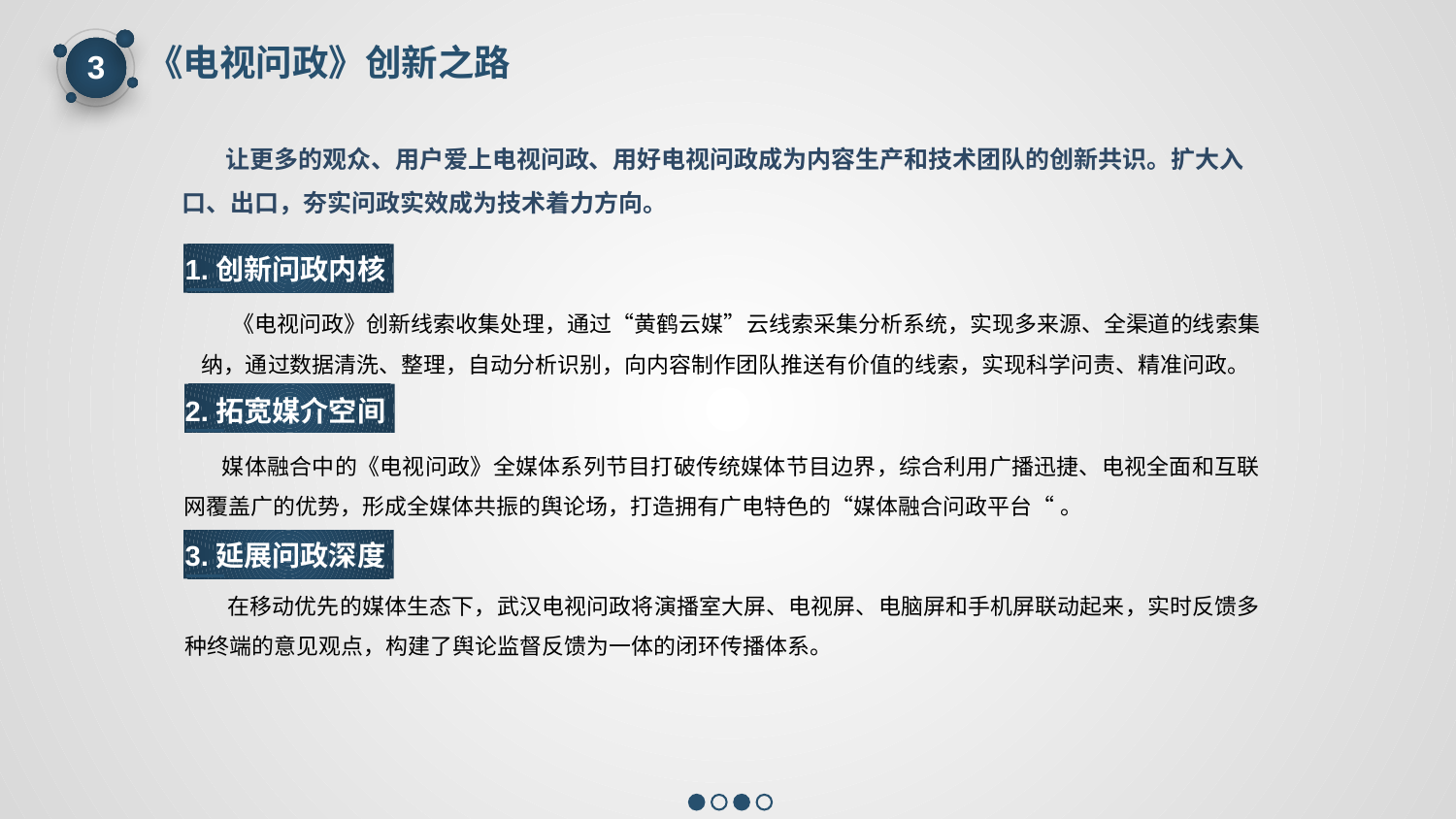

《电视问政》创新之路
3
       让更多的观众、用户爱上电视问政、用好电视问政成为内容生产和技术团队的创新共识。扩大入口、出口，夯实问政实效成为技术着力方向。

1.创新问政内核
     《电视问政》创新线索收集处理，通过“黄鹤云媒”云线索采集分析系统，实现多来源、全渠道的线索集纳，通过数据清洗、整理，自动分析识别，向内容制作团队推送有价值的线索，实现科学问责、精准问政。

2.拓宽媒介空间
      媒体融合中的《电视问政》全媒体系列节目打破传统媒体节目边界，综合利用广播迅捷、电视全面和互联网覆盖广的优势，形成全媒体共振的舆论场，打造拥有广电特色的“媒体融合问政平台“ 。

3.延展问政深度
       在移动优先的媒体生态下，武汉电视问政将演播室大屏、电视屏、电脑屏和手机屏联动起来，实时反馈多种终端的意见观点，构建了舆论监督反馈为一体的闭环传播体系。